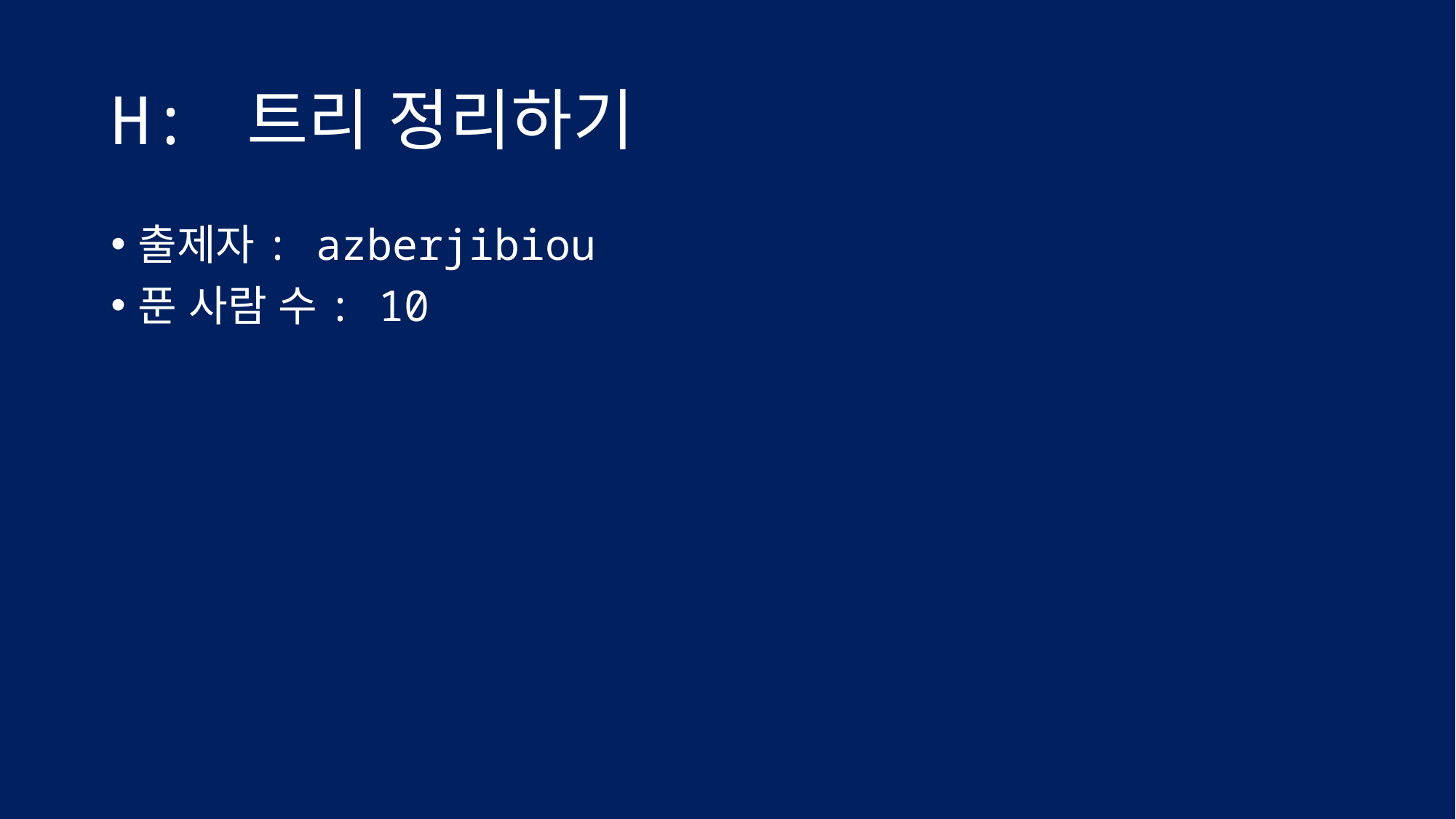

# H: 트리 정리하기
출제자: azberjibiou
푼 사람 수: 10